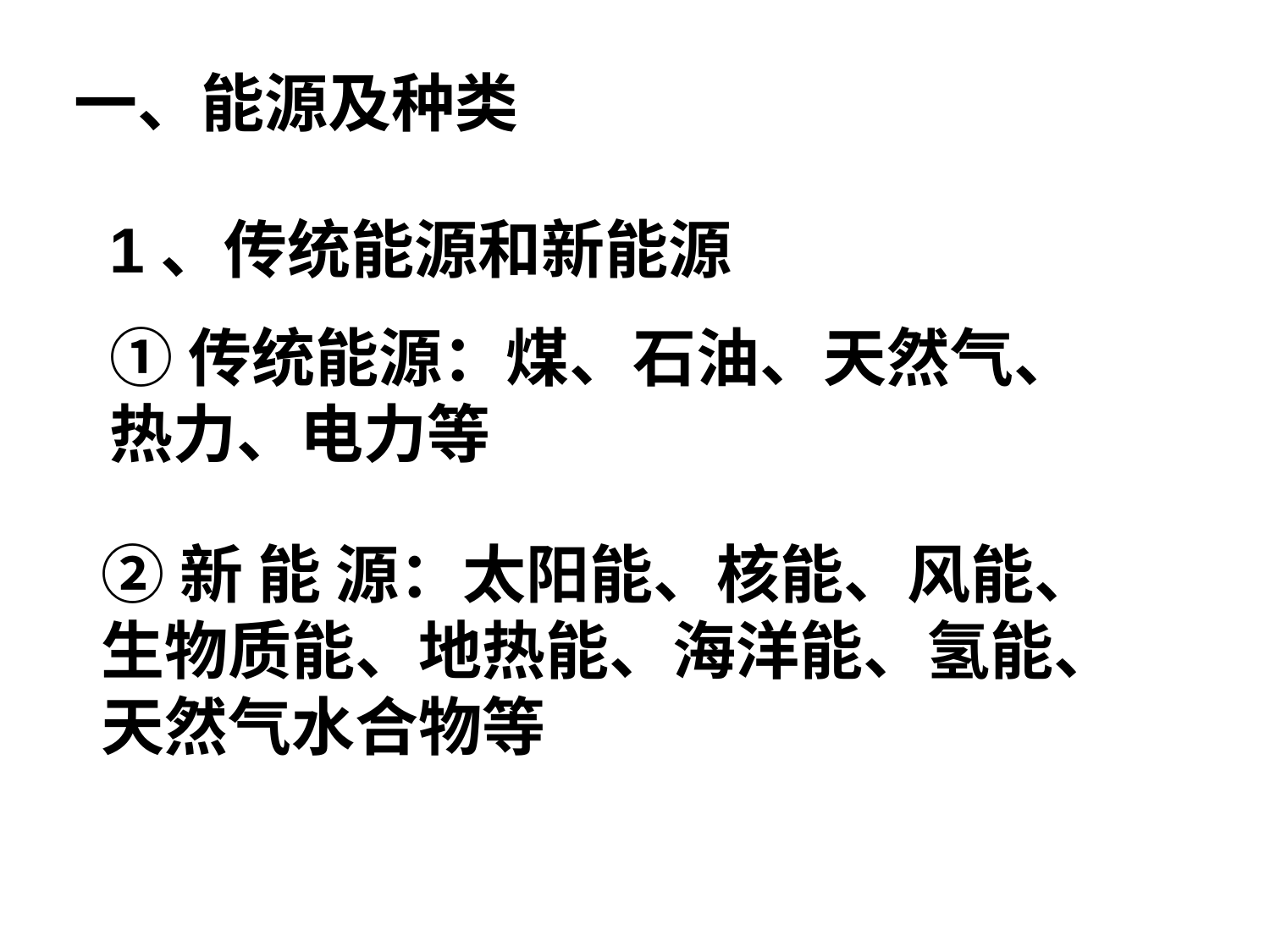

一、能源及种类
1、传统能源和新能源
①传统能源：煤、石油、天然气、热力、电力等
②新 能 源：太阳能、核能、风能、生物质能、地热能、海洋能、氢能、天然气水合物等